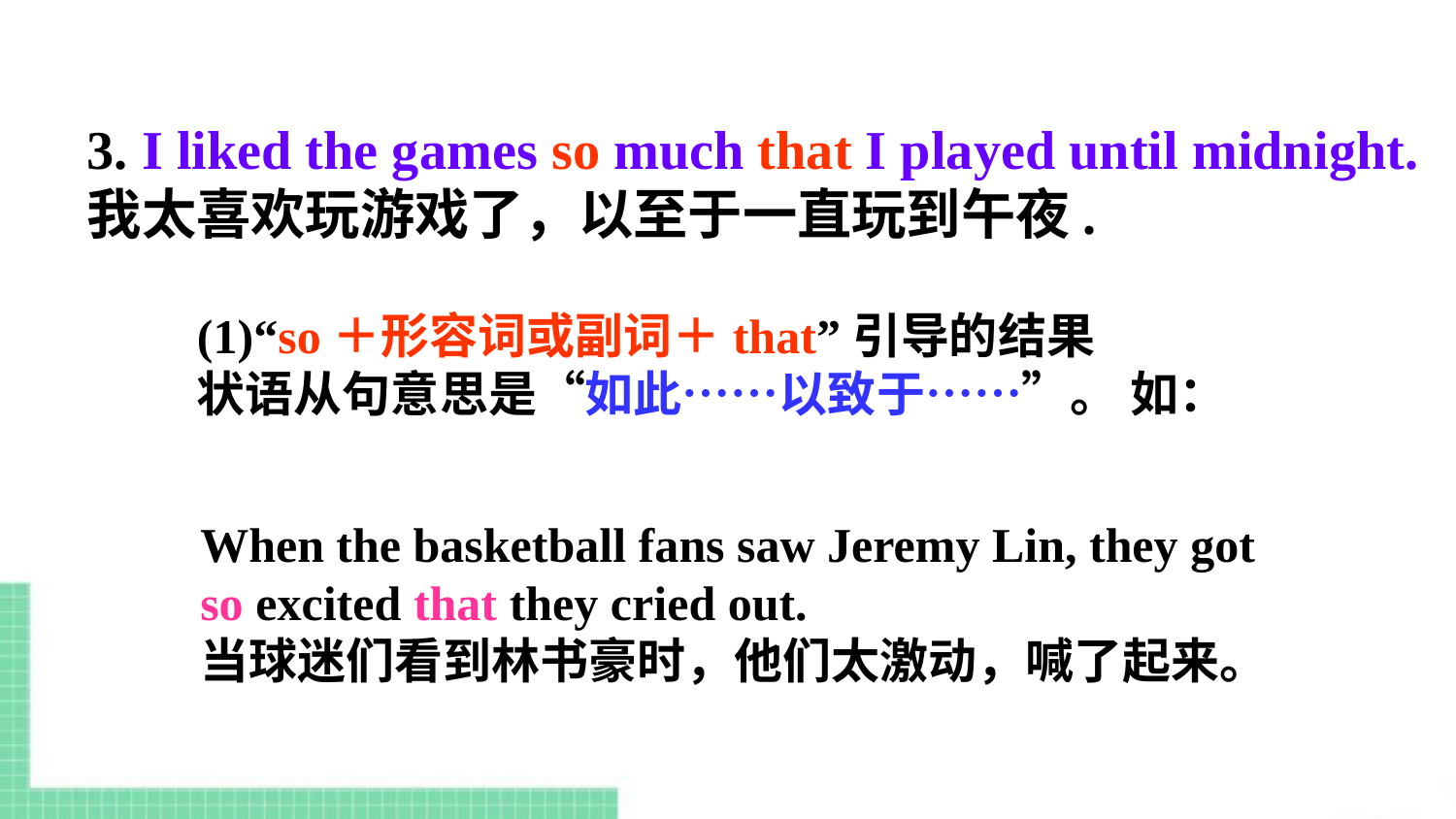

3. I liked the games so much that I played until midnight.
我太喜欢玩游戏了，以至于一直玩到午夜.
(1)“so＋形容词或副词＋that”引导的结果
状语从句意思是“如此……以致于……”。 如：
When the basketball fans saw Jeremy Lin, they got so excited that they cried out.
当球迷们看到林书豪时，他们太激动，喊了起来。